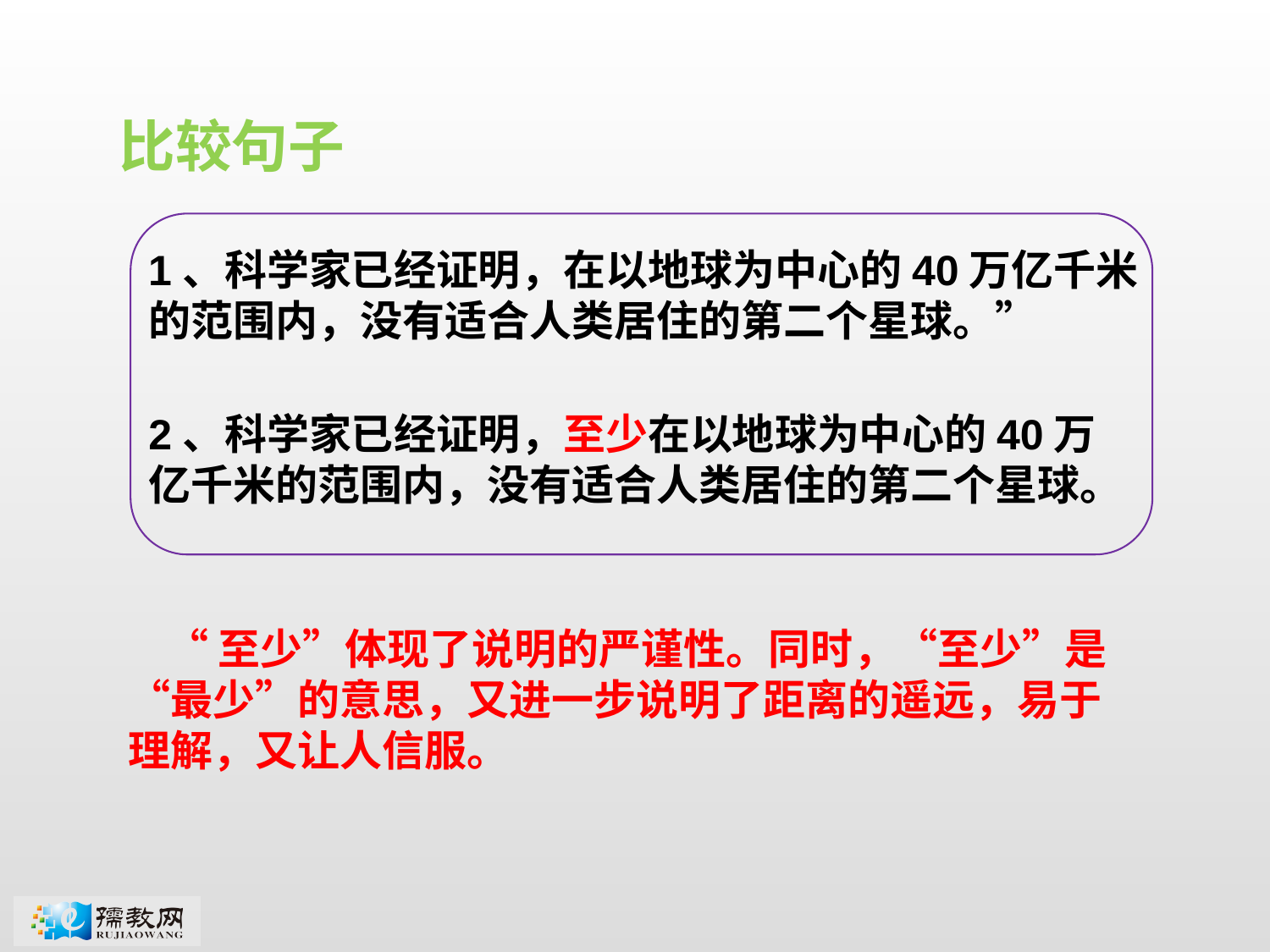

比较句子

1、科学家已经证明，在以地球为中心的40万亿千米的范围内，没有适合人类居住的第二个星球。”
2、科学家已经证明，至少在以地球为中心的40万亿千米的范围内，没有适合人类居住的第二个星球。
    “至少”体现了说明的严谨性。同时，“至少”是“最少”的意思，又进一步说明了距离的遥远，易于理解，又让人信服。